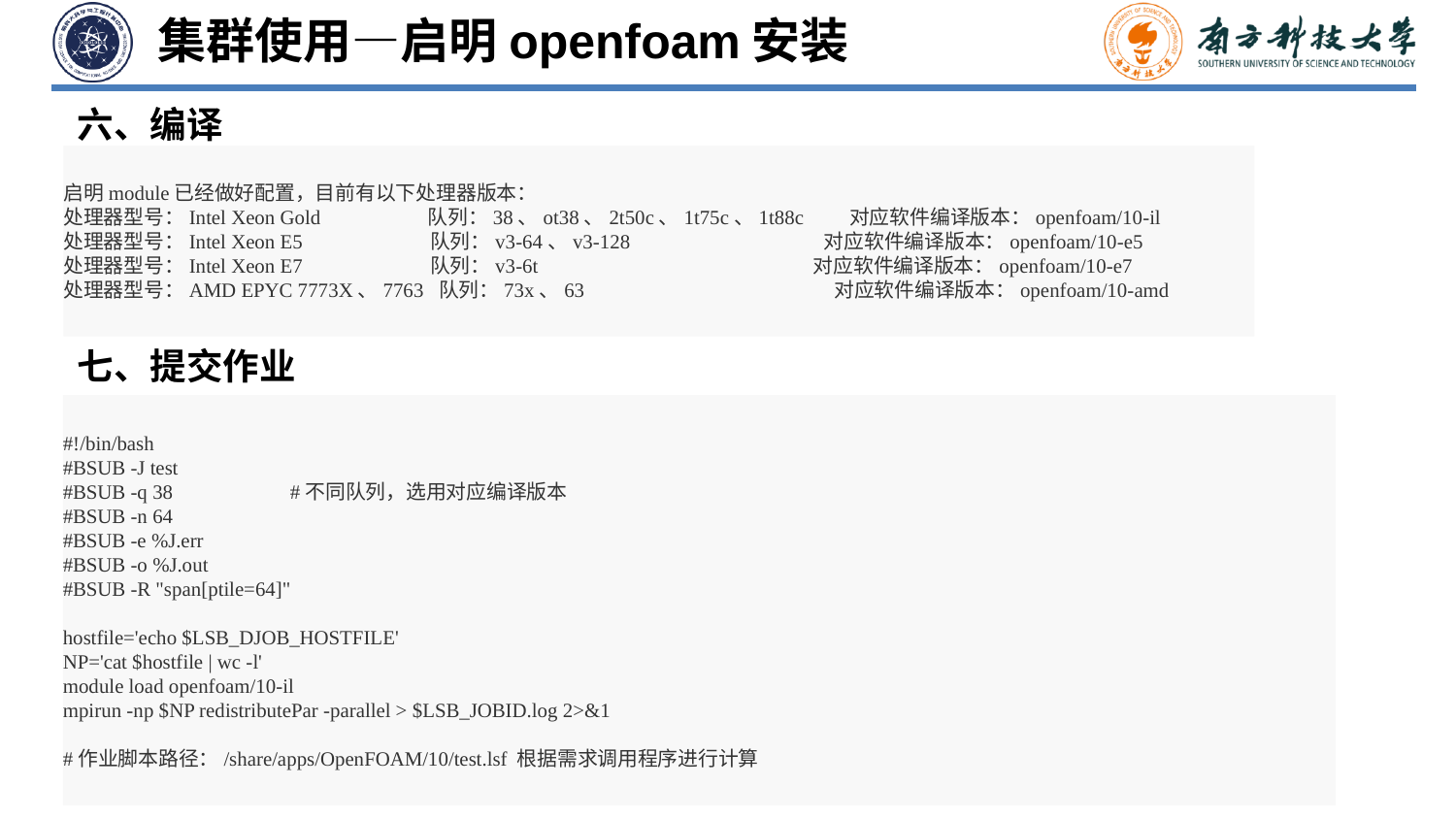

集群使用—启明openfoam安装
六、编译
启明module已经做好配置，目前有以下处理器版本：
处理器型号：Intel Xeon Gold                    队列：38、ot38、2t50c、1t75c、1t88c        对应软件编译版本：openfoam/10-il
处理器型号：Intel Xeon E5                        队列：v3-64、v3-128                                     对应软件编译版本：openfoam/10-e5
处理器型号：Intel Xeon E7                        队列：v3-6t                                                     对应软件编译版本：openfoam/10-e7
处理器型号：AMD EPYC 7773X、7763  队列：73x、63                                                对应软件编译版本：openfoam/10-amd
七、提交作业
#!/bin/bash
#BSUB -J test
#BSUB -q 38                       #不同队列，选用对应编译版本
#BSUB -n 64
#BSUB -e %J.err
#BSUB -o %J.out
#BSUB -R "span[ptile=64]"

hostfile='echo $LSB_DJOB_HOSTFILE'
NP='cat $hostfile | wc -l'
module load openfoam/10-il
mpirun -np $NP redistributePar -parallel > $LSB_JOBID.log 2>&1

#作业脚本路径：/share/apps/OpenFOAM/10/test.lsf 根据需求调用程序进行计算